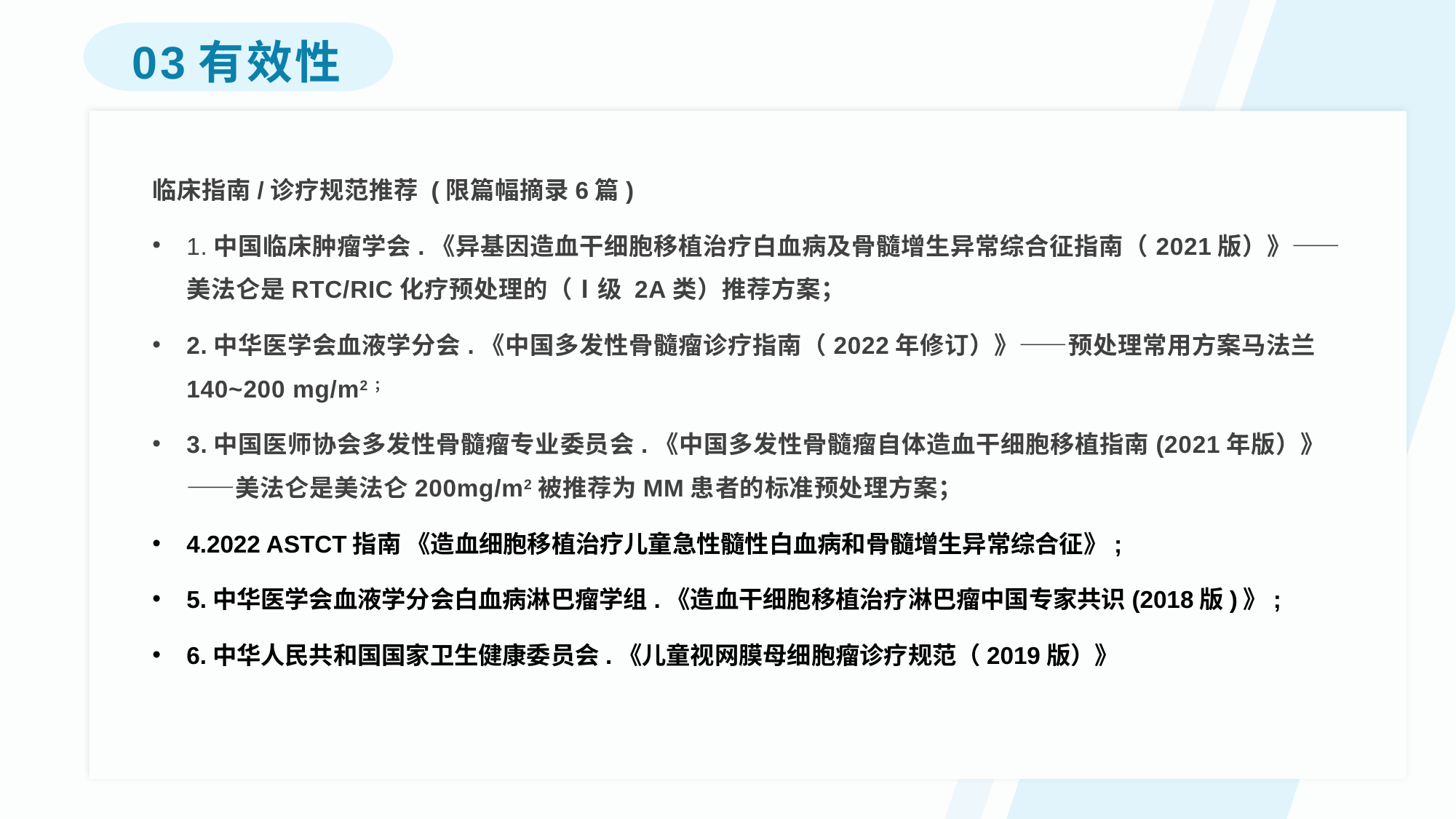

03有效性

临床指南/诊疗规范推荐 (限篇幅摘录6篇)
1.中国临床肿瘤学会.《异基因造血干细胞移植治疗白血病及骨髓增生异常综合征指南（2021版）》——美法仑是RTC/RIC化疗预处理的（Ⅰ级 2A类）推荐方案；
2.中华医学会血液学分会.《中国多发性骨髓瘤诊疗指南（2022年修订）》——预处理常用方案马法兰140~200 mg/m2；
3.中国医师协会多发性骨髓瘤专业委员会.《中国多发性骨髓瘤自体造血干细胞移植指南(2021年版）》——美法仑是美法仑200mg/m2被推荐为MM患者的标准预处理方案；
4.2022 ASTCT指南 《造血细胞移植治疗儿童急性髓性白血病和骨髓增生异常综合征》;
5.中华医学会血液学分会白血病淋巴瘤学组.《造血干细胞移植治疗淋巴瘤中国专家共识(2018版)》;
6.中华人民共和国国家卫生健康委员会.《儿童视网膜母细胞瘤诊疗规范（2019版）》